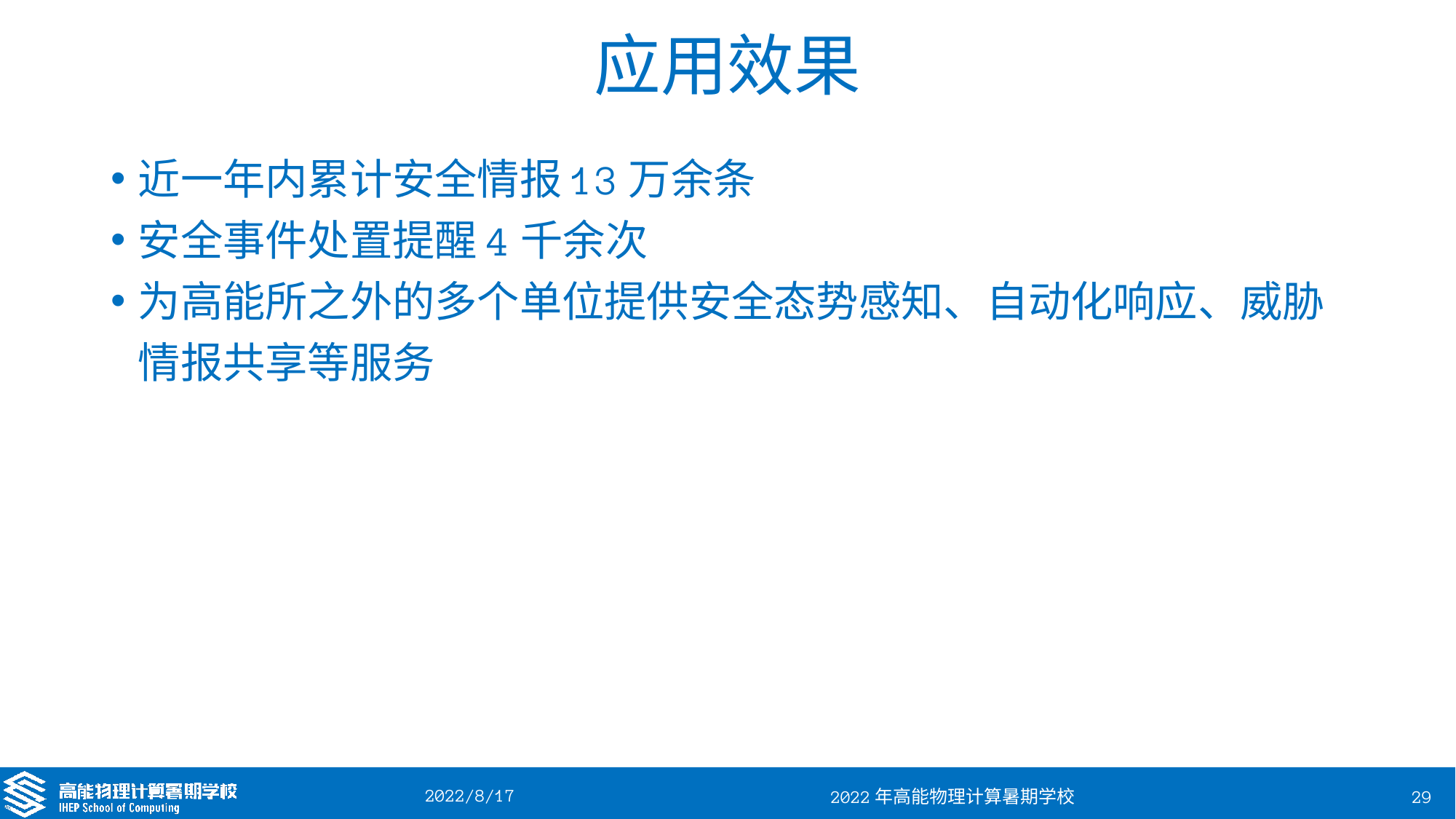

# 应用效果
近一年内累计安全情报13万余条
安全事件处置提醒4千余次
为高能所之外的多个单位提供安全态势感知、自动化响应、威胁情报共享等服务

2022/8/17
2022年高能物理计算暑期学校
29